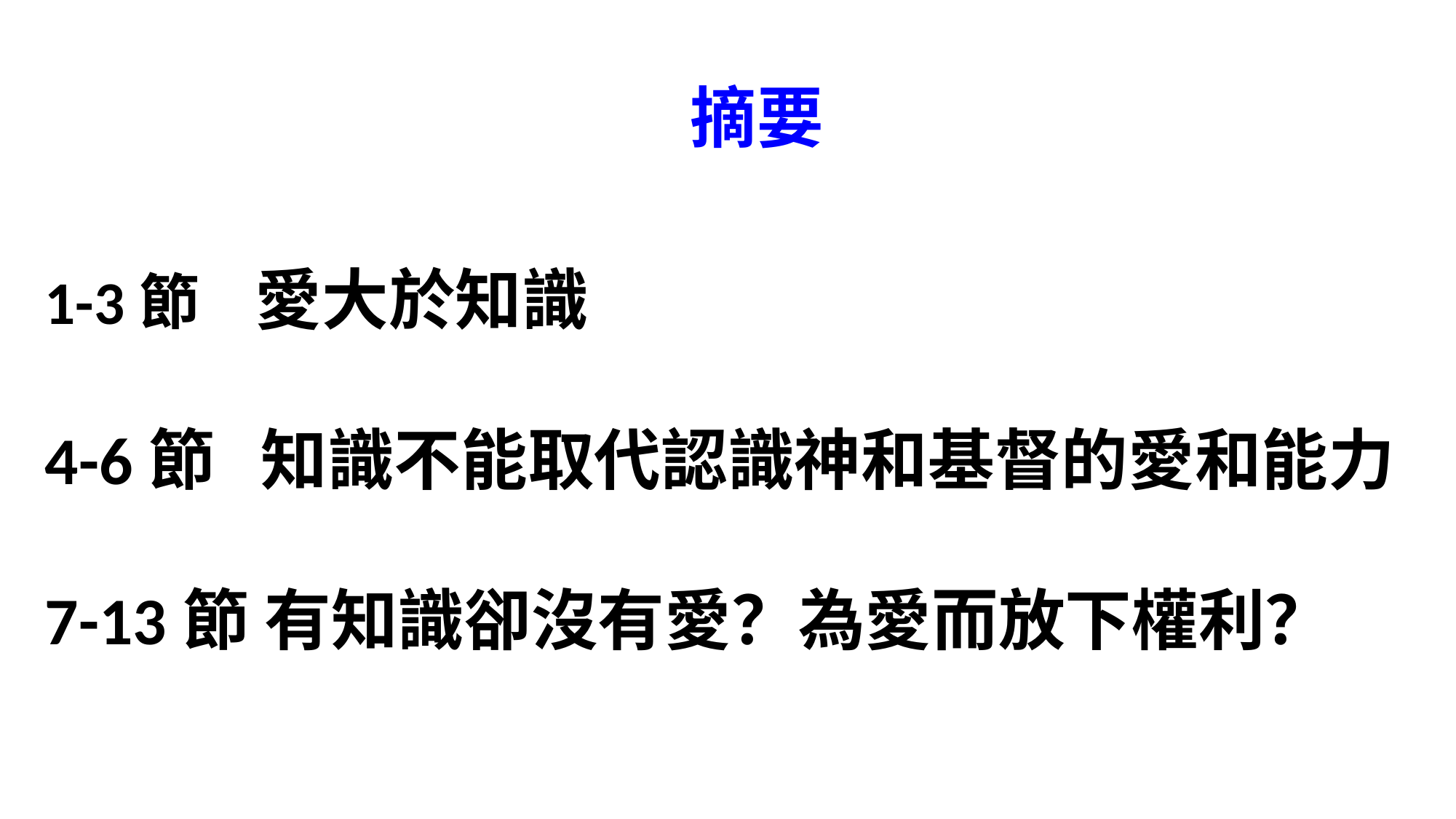

摘要

1-3節    愛大於知識

4-6節   知識不能取代認識神和基督的愛和能力

7-13節 有知識卻沒有愛？為愛而放下權利？